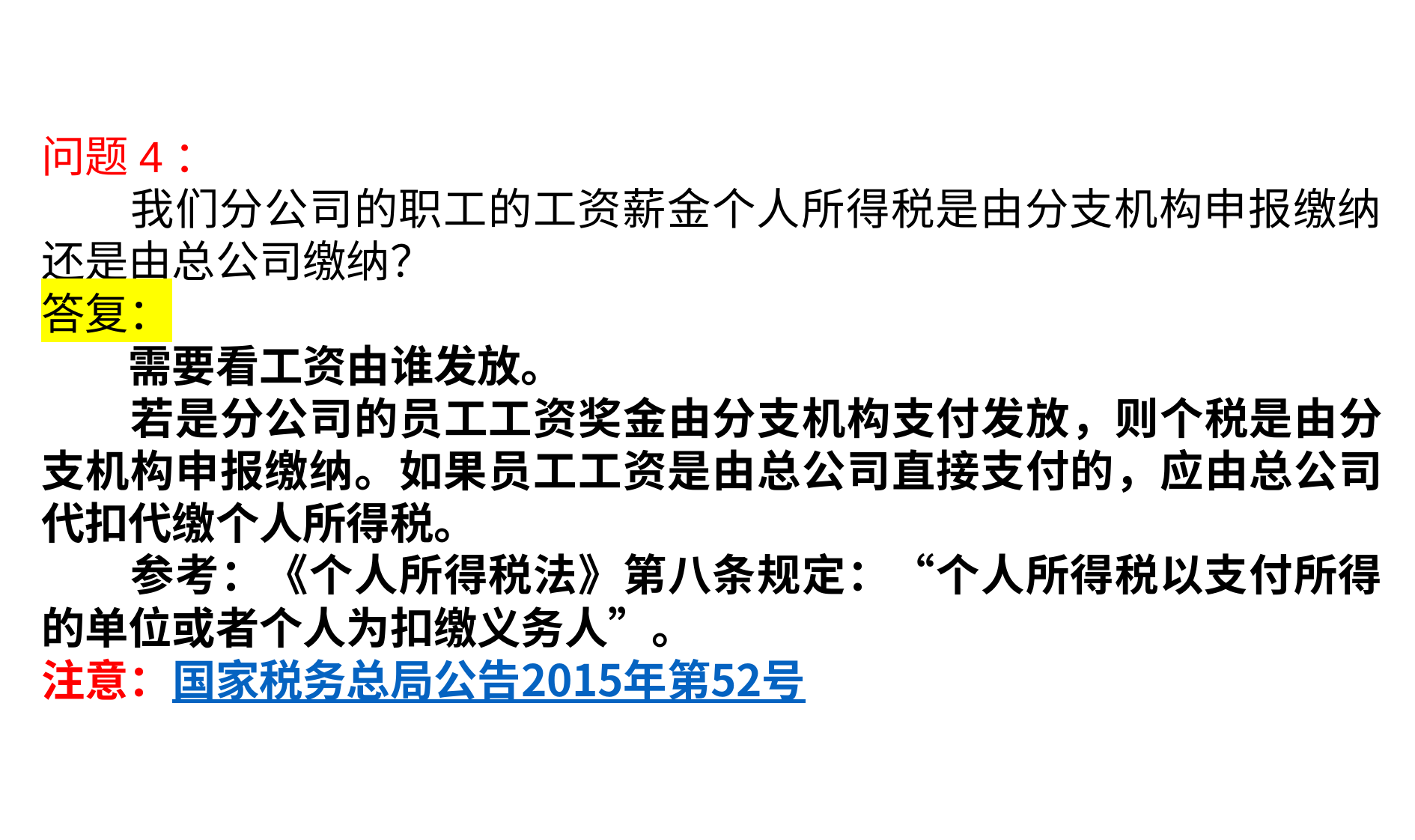

问题4：
　　我们分公司的职工的工资薪金个人所得税是由分支机构申报缴纳还是由总公司缴纳？
答复：
　　需要看工资由谁发放。
　　若是分公司的员工工资奖金由分支机构支付发放，则个税是由分支机构申报缴纳。如果员工工资是由总公司直接支付的，应由总公司代扣代缴个人所得税。
　　参考：《个人所得税法》第八条规定：“个人所得税以支付所得的单位或者个人为扣缴义务人”。
注意：国家税务总局公告2015年第52号